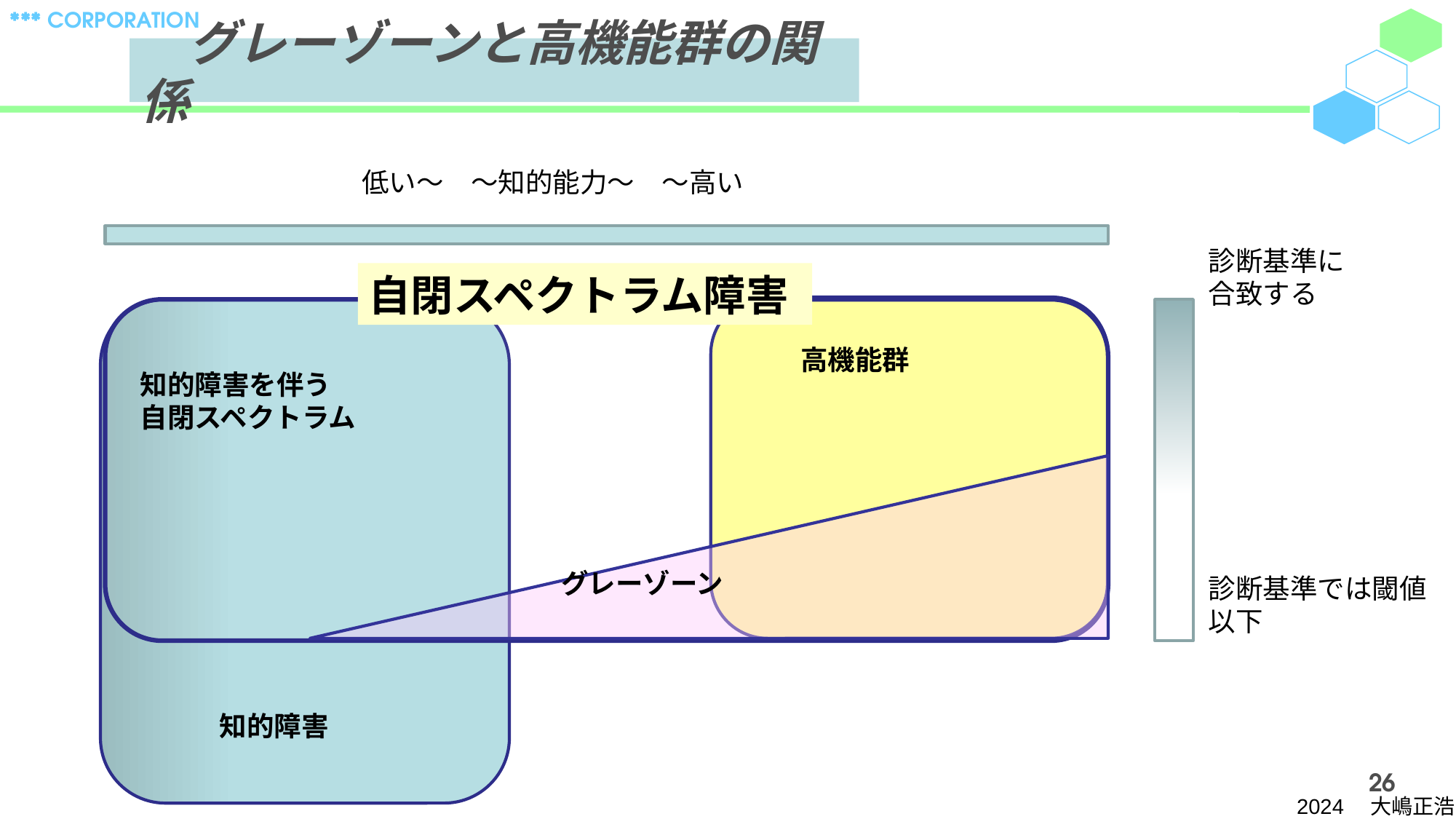

# グレーゾーンと高機能群の関係
低い～　～知的能力～　～高い

診断基準に
合致する
自閉スペクトラム障害

高機能群
知的障害を伴う
自閉スペクトラム

グレーゾーン
診断基準では閾値以下
知的障害
26
2024　大嶋正浩